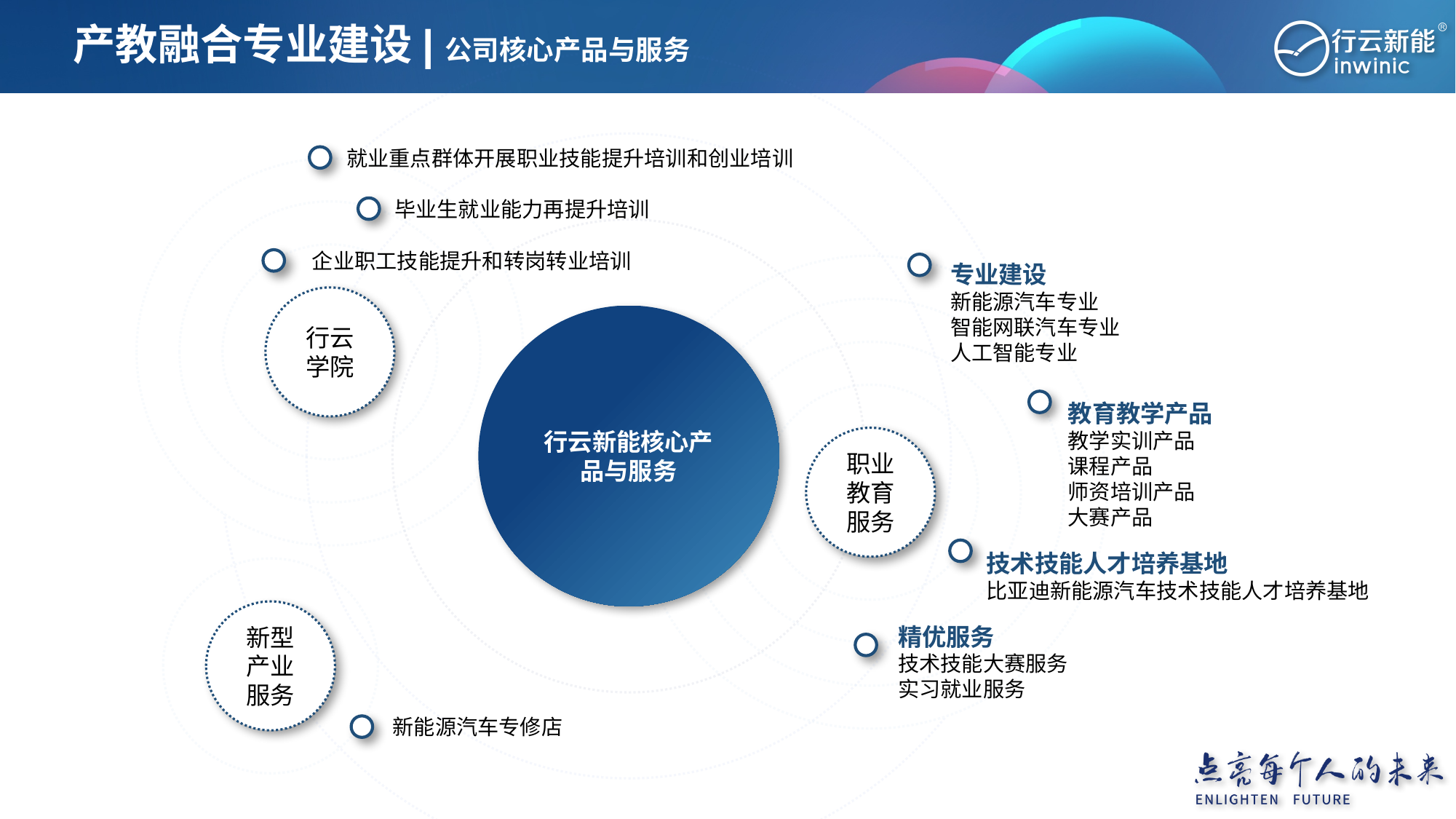

# 产教融合专业建设|公司核心产品与服务

就业重点群体开展职业技能提升培训和创业培训

毕业生就业能力再提升培训

专业建设
新能源汽车专业
智能网联汽车专业
人工智能专业
企业职工技能提升和转岗转业培训

行云
学院

行云新能核心产品与服务

教育教学产品
教学实训产品
课程产品
师资培训产品
大赛产品

职业教育服务
技术技能人才培养基地
比亚迪新能源汽车技术技能人才培养基地

精优服务
技术技能大赛服务
实习就业服务
新型产业服务

新能源汽车专修店